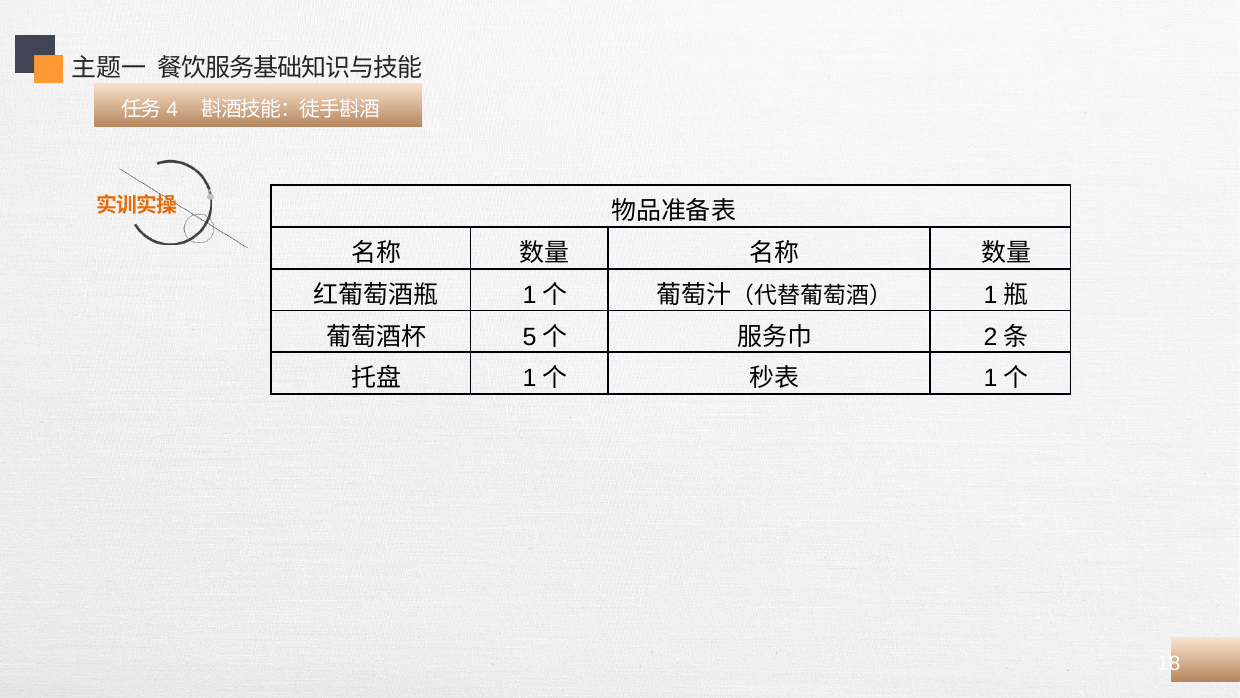

主题一  餐饮服务基础知识与技能

 任务4    斟酒技能：徒手斟酒
| 物品准备表 |  |  |  |
| --- | --- | --- | --- |
| 名称 | 数量 | 名称 | 数量 |
| 红葡萄酒瓶 | 1个 | 葡萄汁（代替葡萄酒） | 1瓶 |
| 葡萄酒杯 | 5个 | 服务巾 | 2条 |
| 托盘 | 1个 | 秒表 | 1个 |